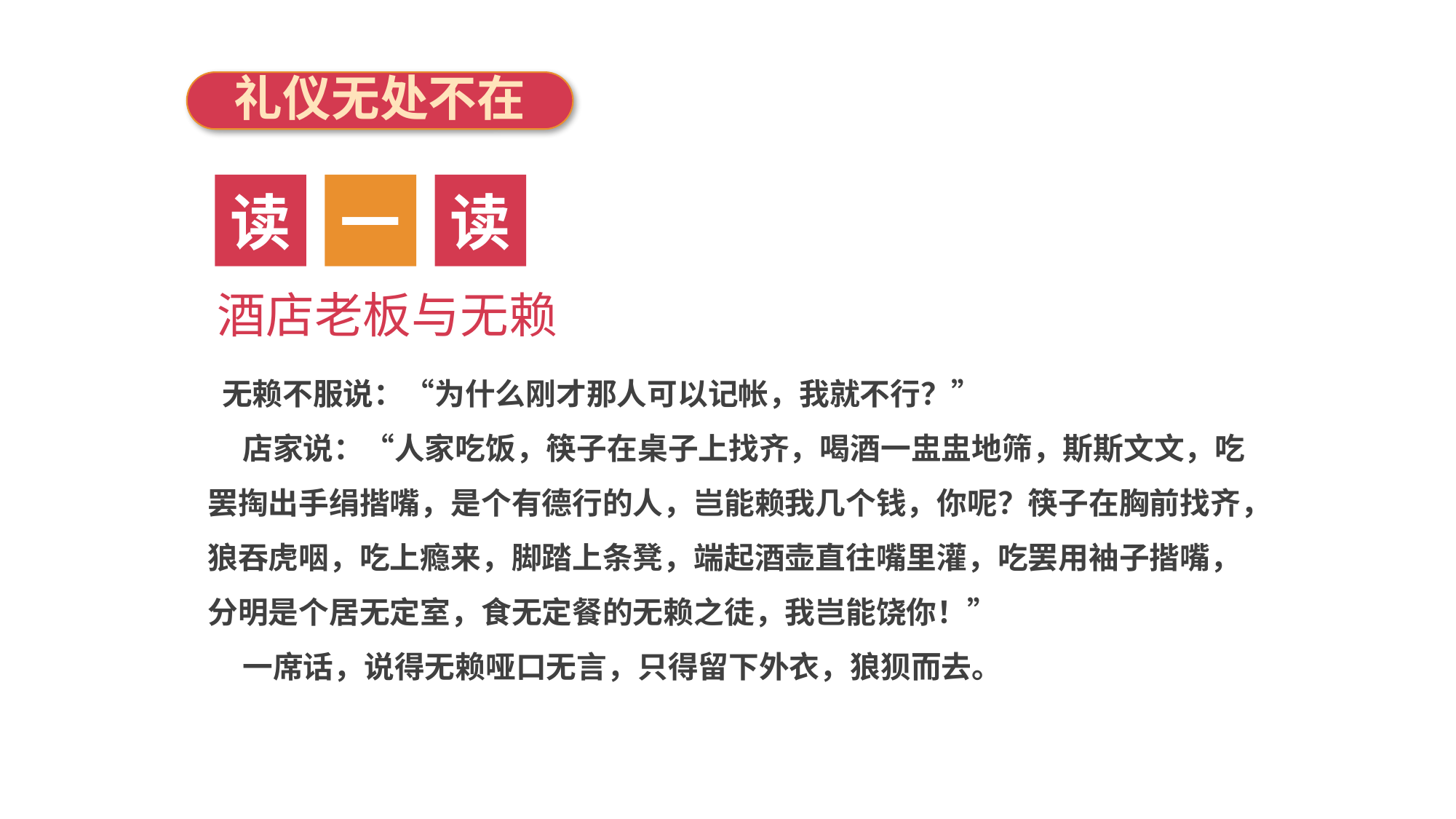

礼仪无处不在

读
一
读
酒店老板与无赖
 无赖不服说：“为什么刚才那人可以记帐，我就不行？”
    店家说：“人家吃饭，筷子在桌子上找齐，喝酒一盅盅地筛，斯斯文文，吃罢掏出手绢揩嘴，是个有德行的人，岂能赖我几个钱，你呢？筷子在胸前找齐，狼吞虎咽，吃上瘾来，脚踏上条凳，端起酒壶直往嘴里灌，吃罢用袖子揩嘴，分明是个居无定室，食无定餐的无赖之徒，我岂能饶你！”
    一席话，说得无赖哑口无言，只得留下外衣，狼狈而去。